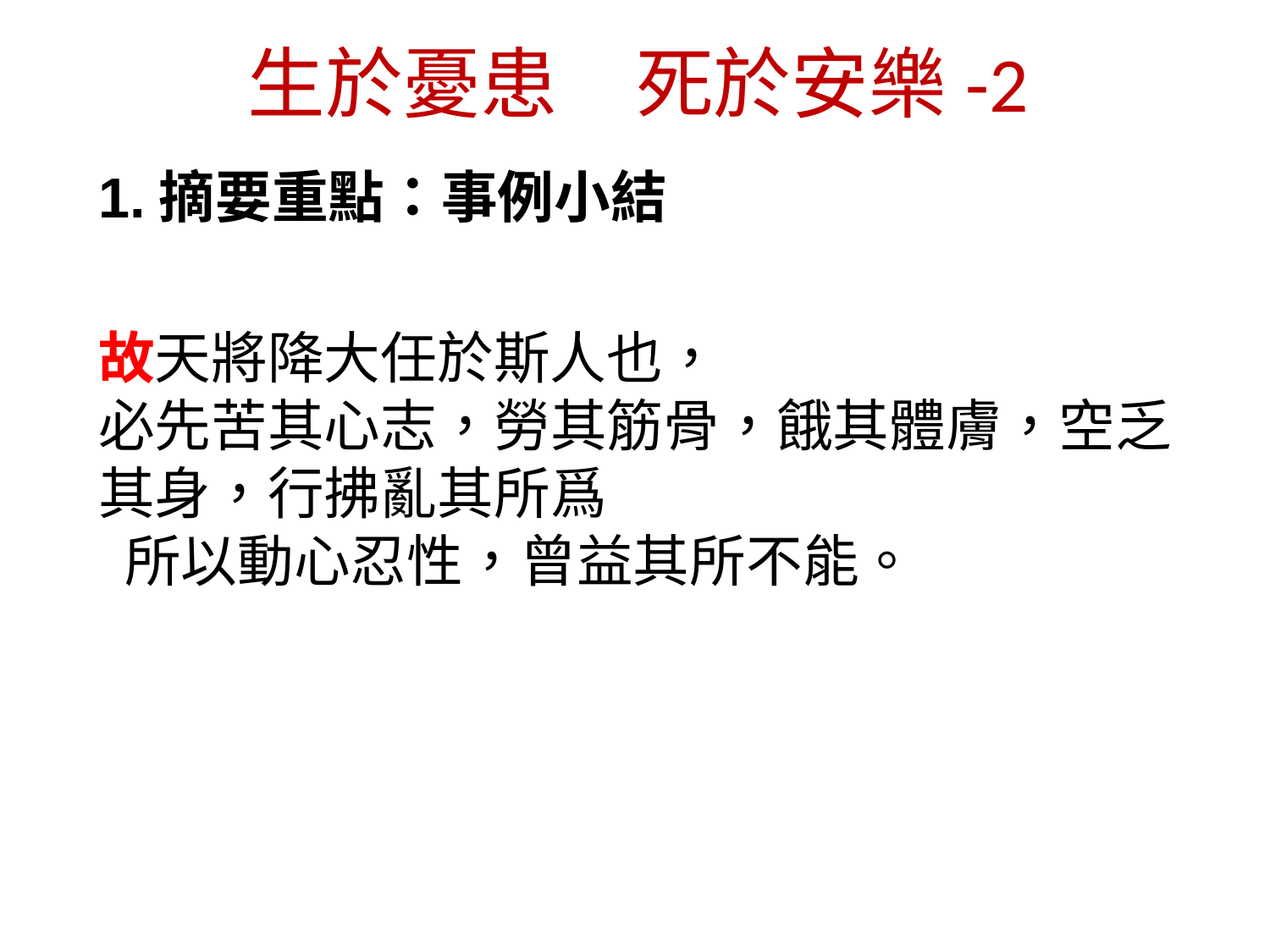

生於憂患　死於安樂-2
1.摘要重點：事例小結
故天將降大任於斯人也，
必先苦其心志，勞其筋骨，餓其體膚，空乏其身，行拂亂其所爲
 所以動心忍性，曾益其所不能。